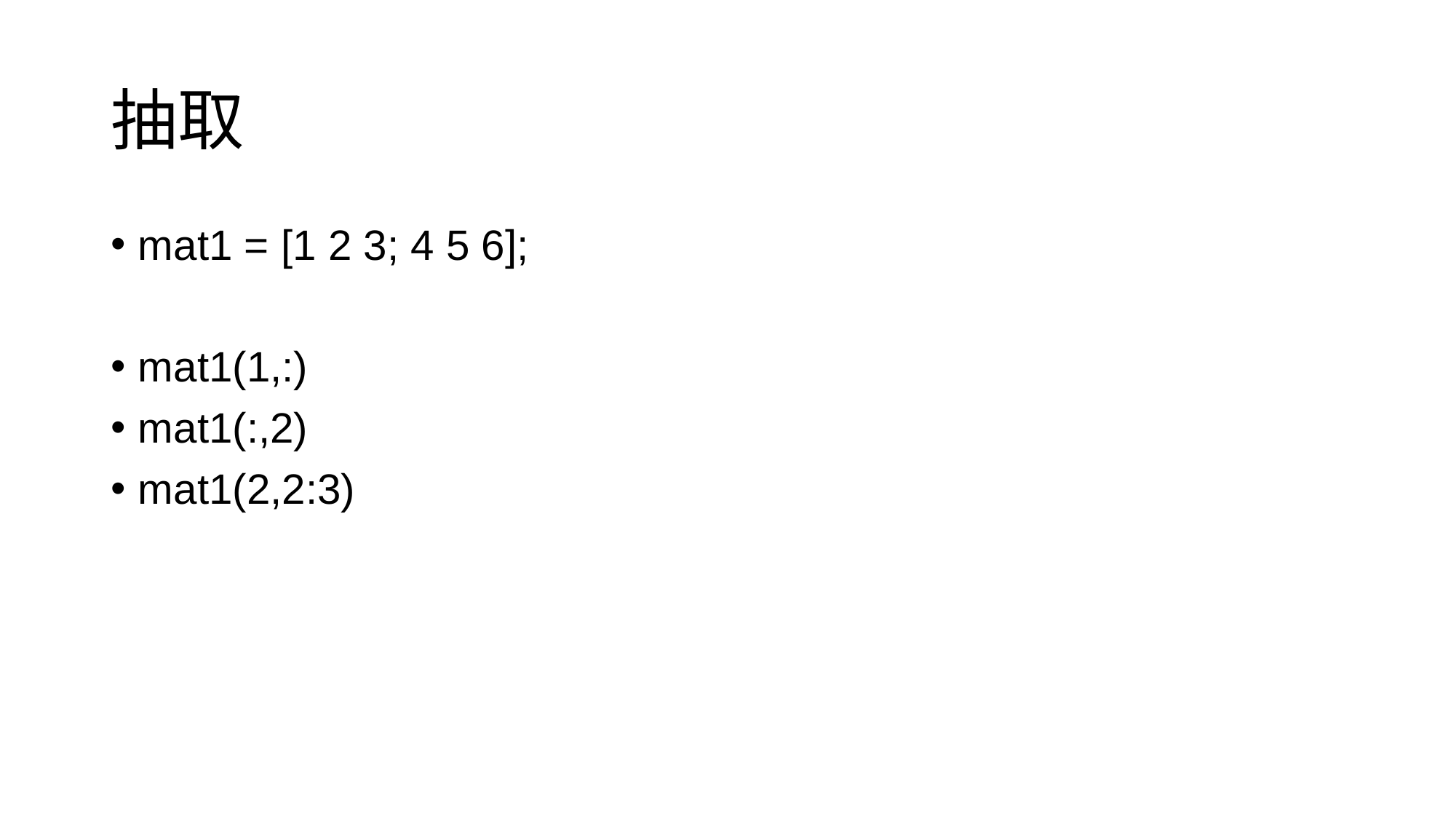

# 抽取
mat1 = [1 2 3; 4 5 6];

mat1(1,:)
mat1(:,2)
mat1(2,2:3)